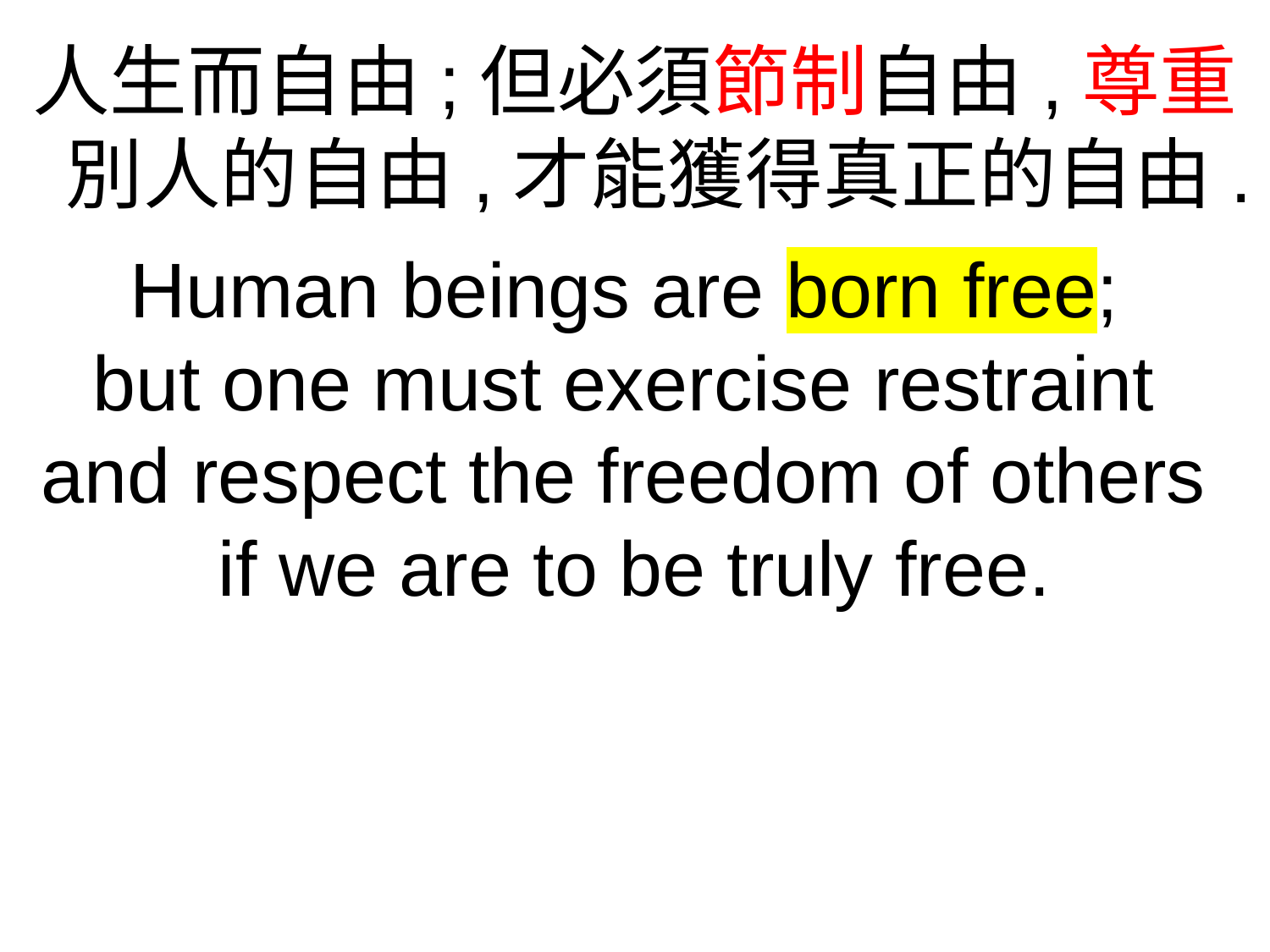

人生而自由;但必須節制自由,尊重別人的自由,才能獲得真正的自由.
Human beings are born free;
but one must exercise restraint
and respect the freedom of others
if we are to be truly free.